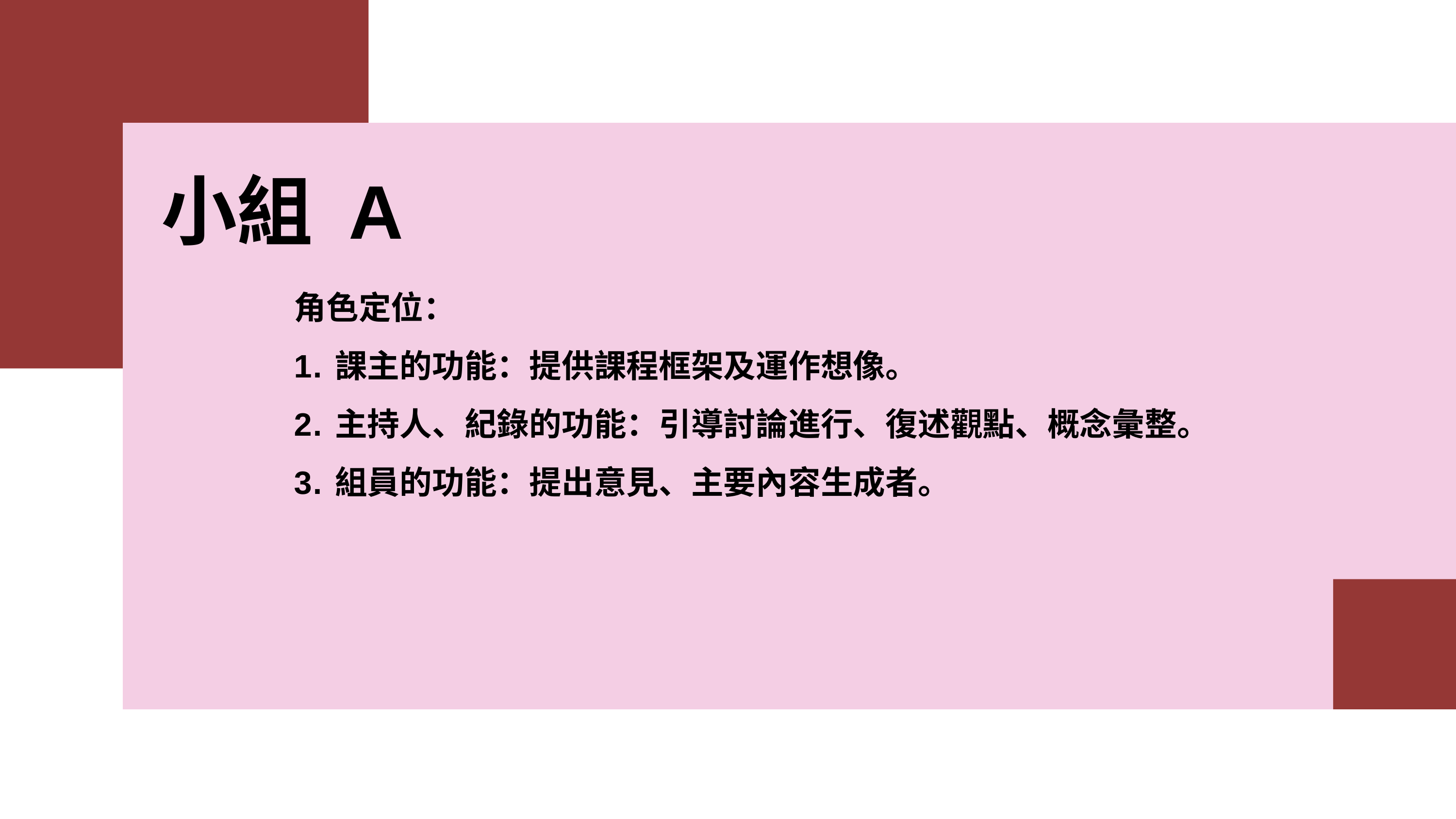

小組 A

角色定位：
課主的功能：提供課程框架及運作想像。
主持人、紀錄的功能：引導討論進行、復述觀點、概念彙整。
組員的功能：提出意見、主要內容生成者。